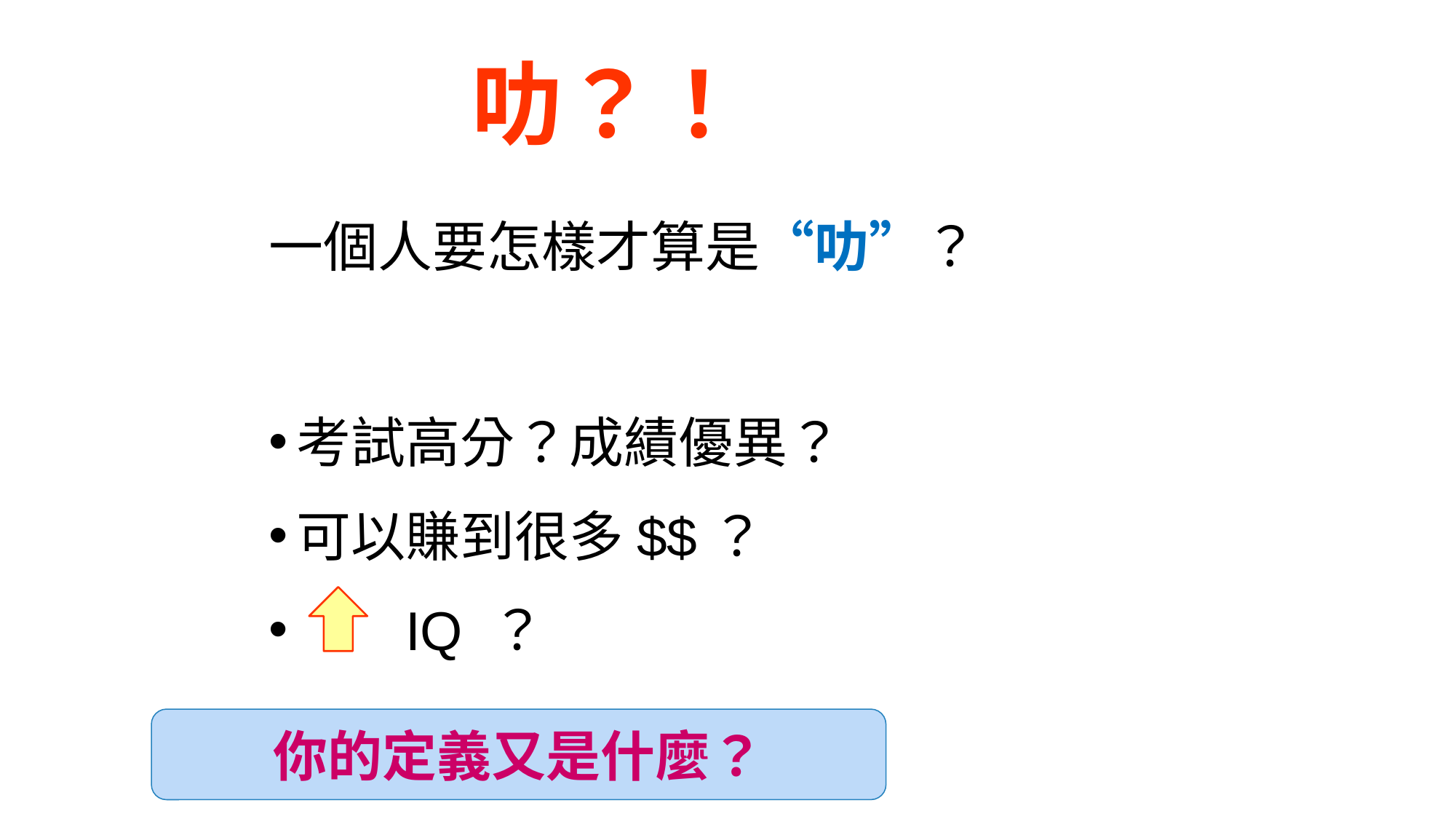

叻？！
一個人要怎樣才算是“叻”？

考試高分？成績優異？
可以賺到很多$$？
 	IQ ？

你的定義又是什麼？